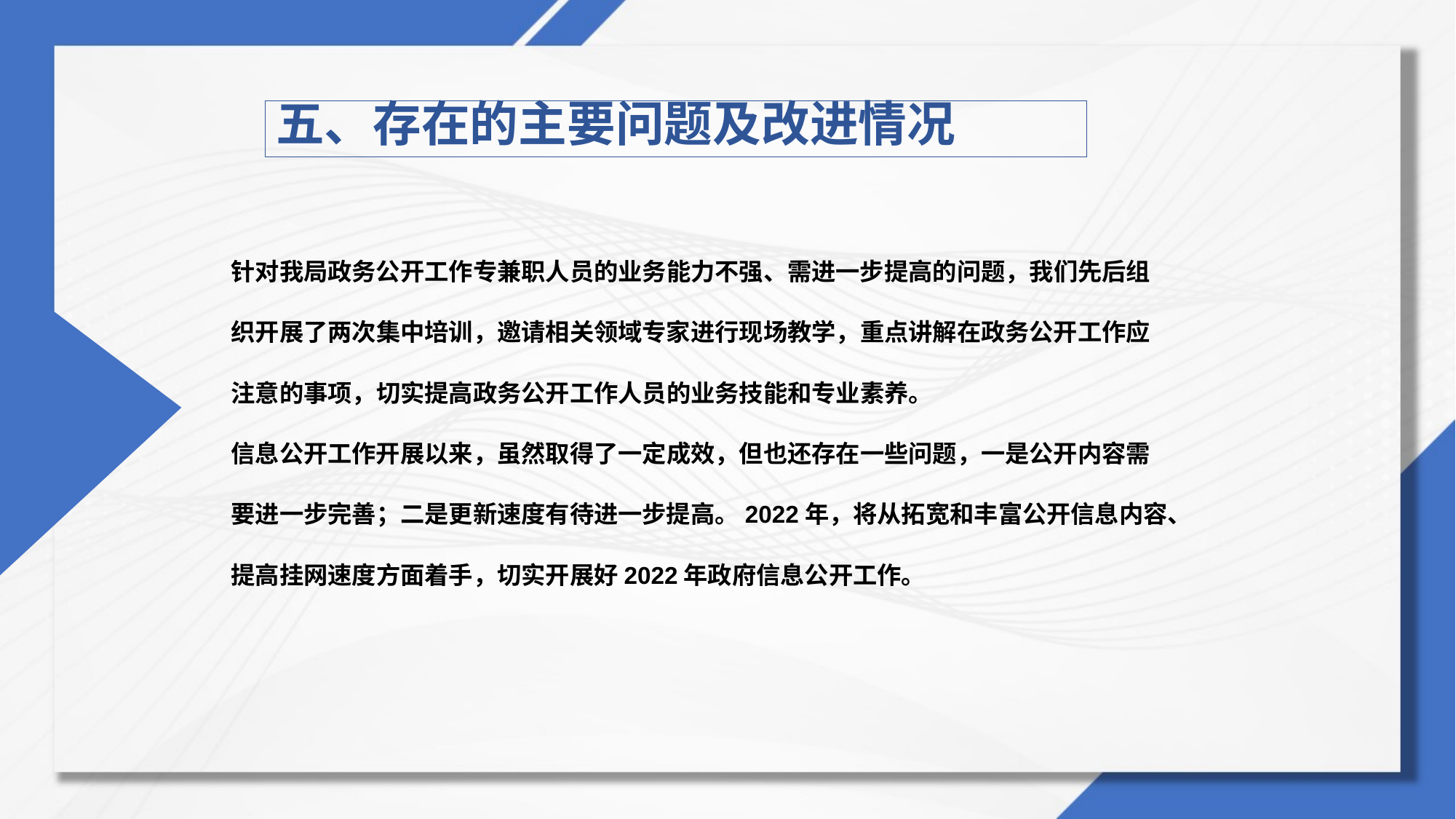

五、存在的主要问题及改进情况
针对我局政务公开工作专兼职人员的业务能力不强、需进一步提高的问题，我们先后组织开展了两次集中培训，邀请相关领域专家进行现场教学，重点讲解在政务公开工作应注意的事项，切实提高政务公开工作人员的业务技能和专业素养。
信息公开工作开展以来，虽然取得了一定成效，但也还存在一些问题，一是公开内容需要进一步完善；二是更新速度有待进一步提高。2022年，将从拓宽和丰富公开信息内容、提高挂网速度方面着手，切实开展好2022年政府信息公开工作。